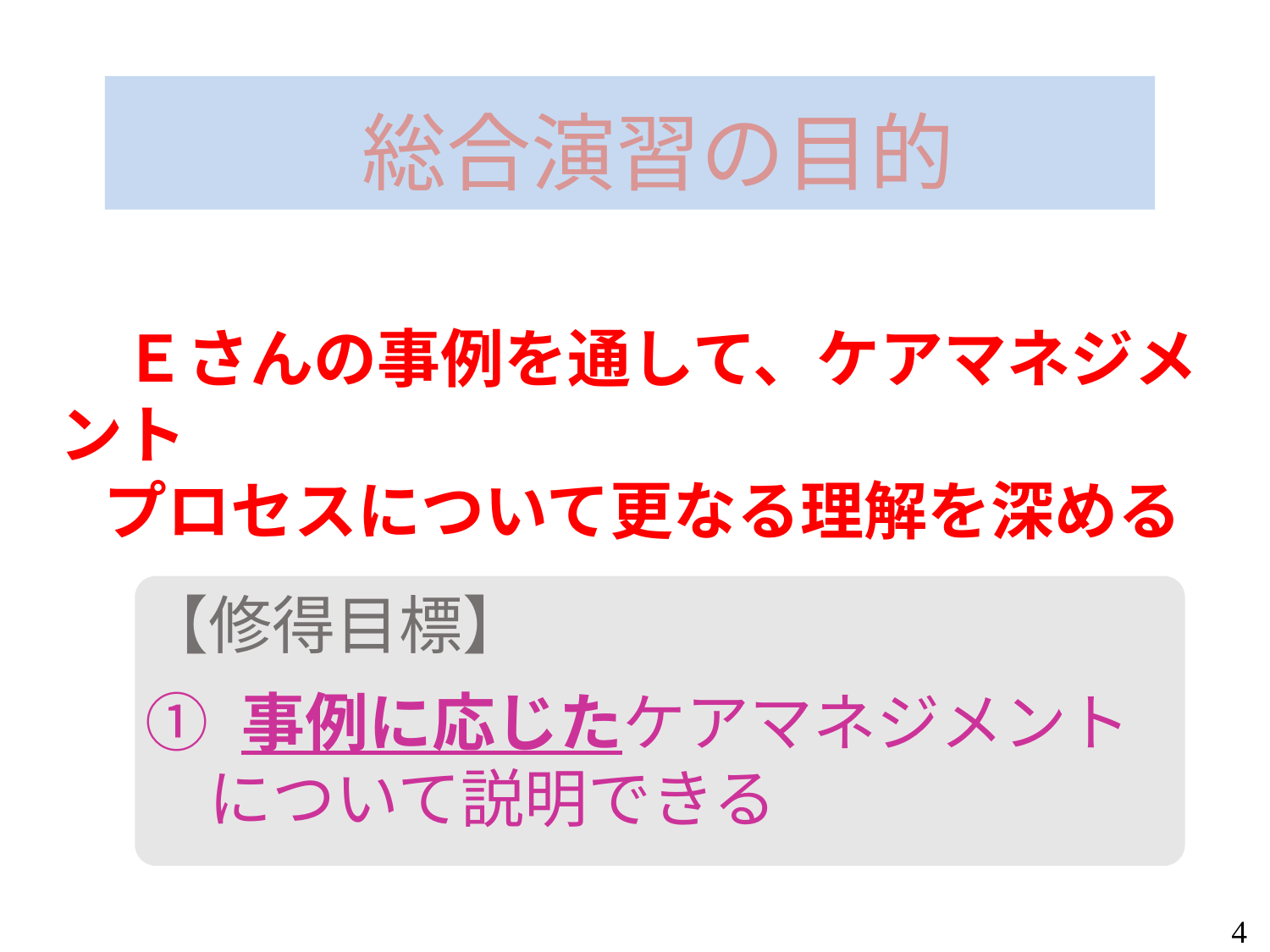

総合演習の目的

　Ｅさんの事例を通して、ケアマネジメント
  プロセスについて更なる理解を深める

【修得目標】

①　事例に応じたケアマネジメント
　について説明できる
4